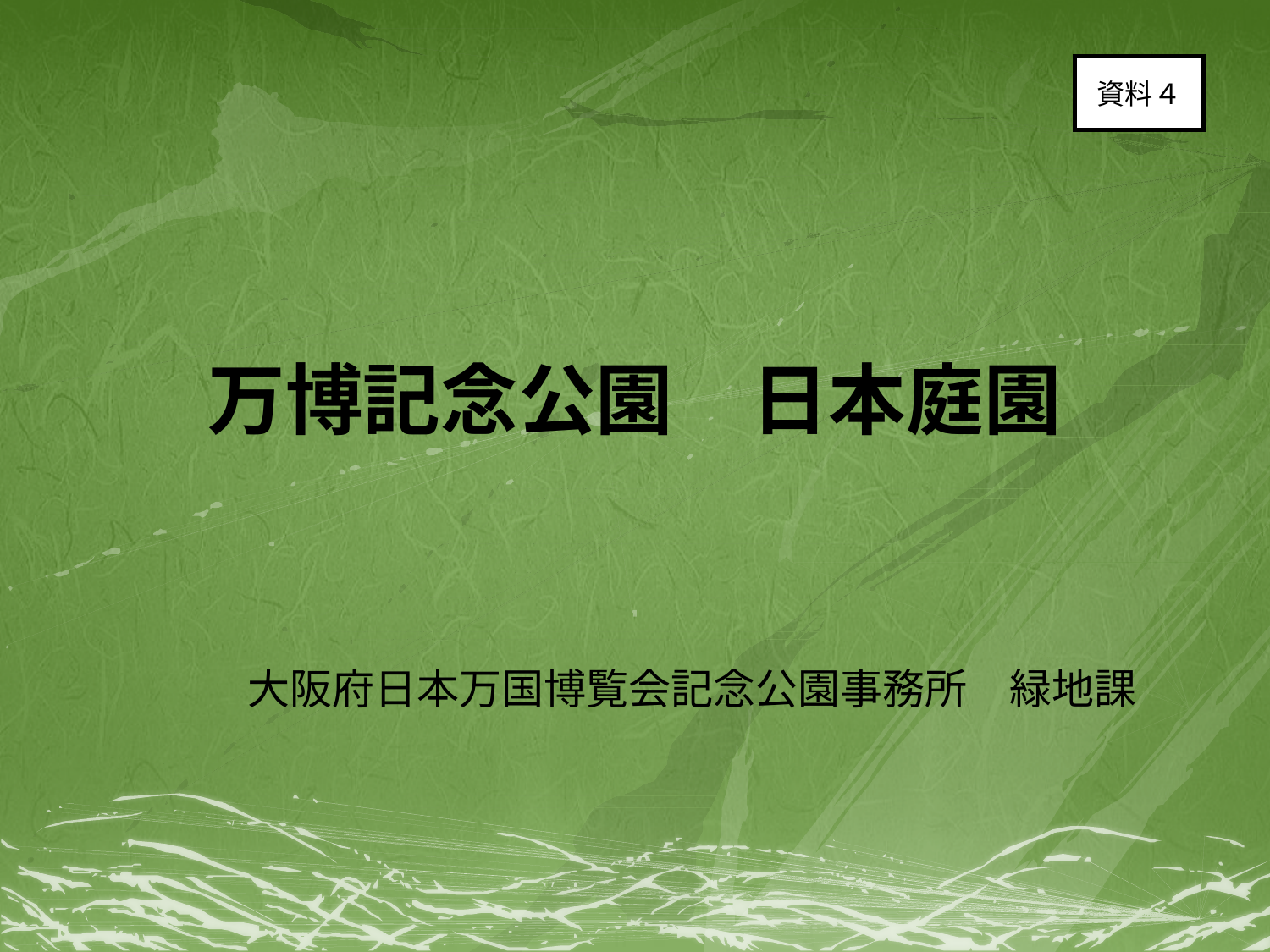

資料４
# 万博記念公園　日本庭園
大阪府日本万国博覧会記念公園事務所　緑地課